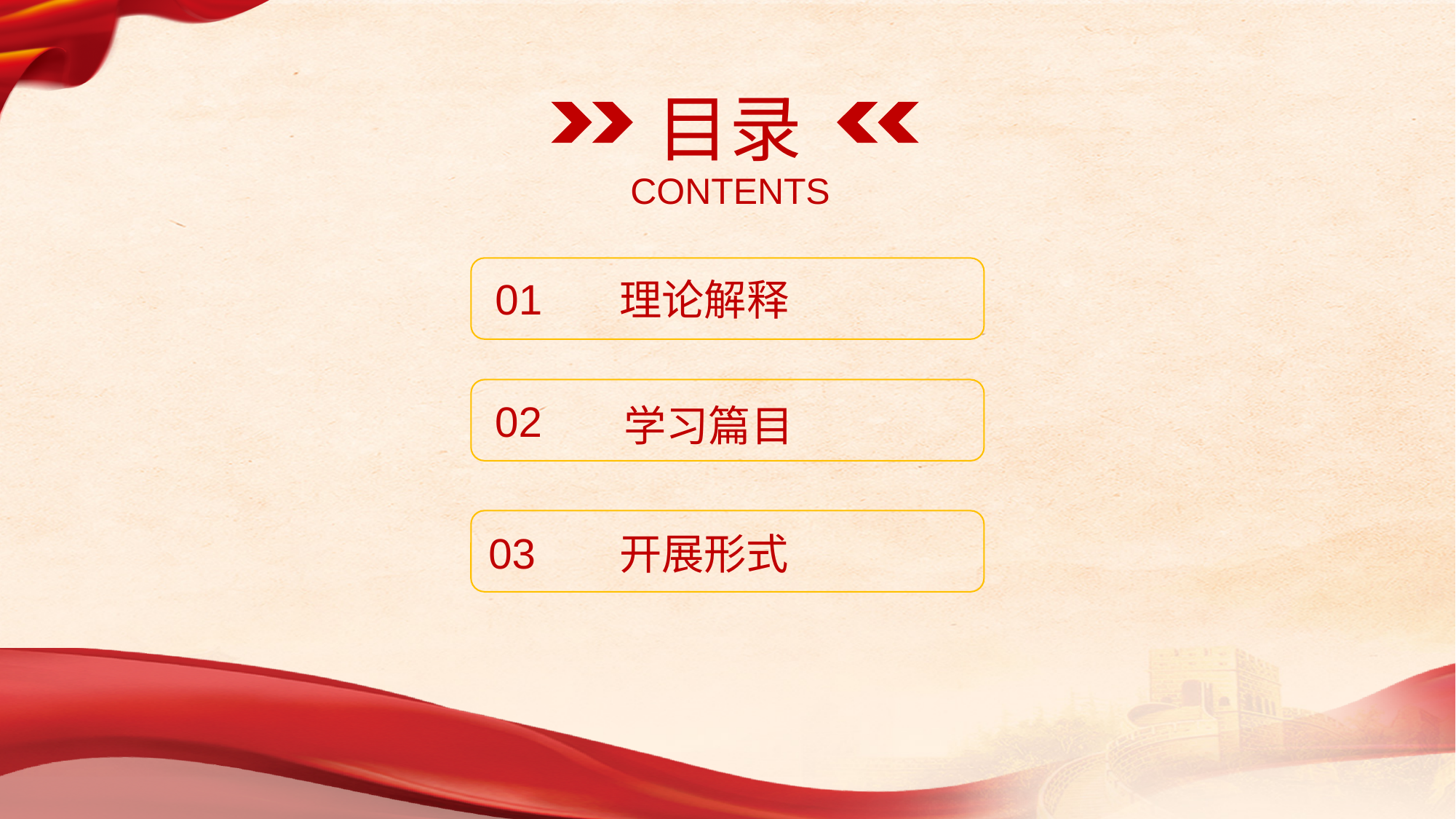

目录

CONTENTS

01
理论解释

02
学习篇目

03
开展形式